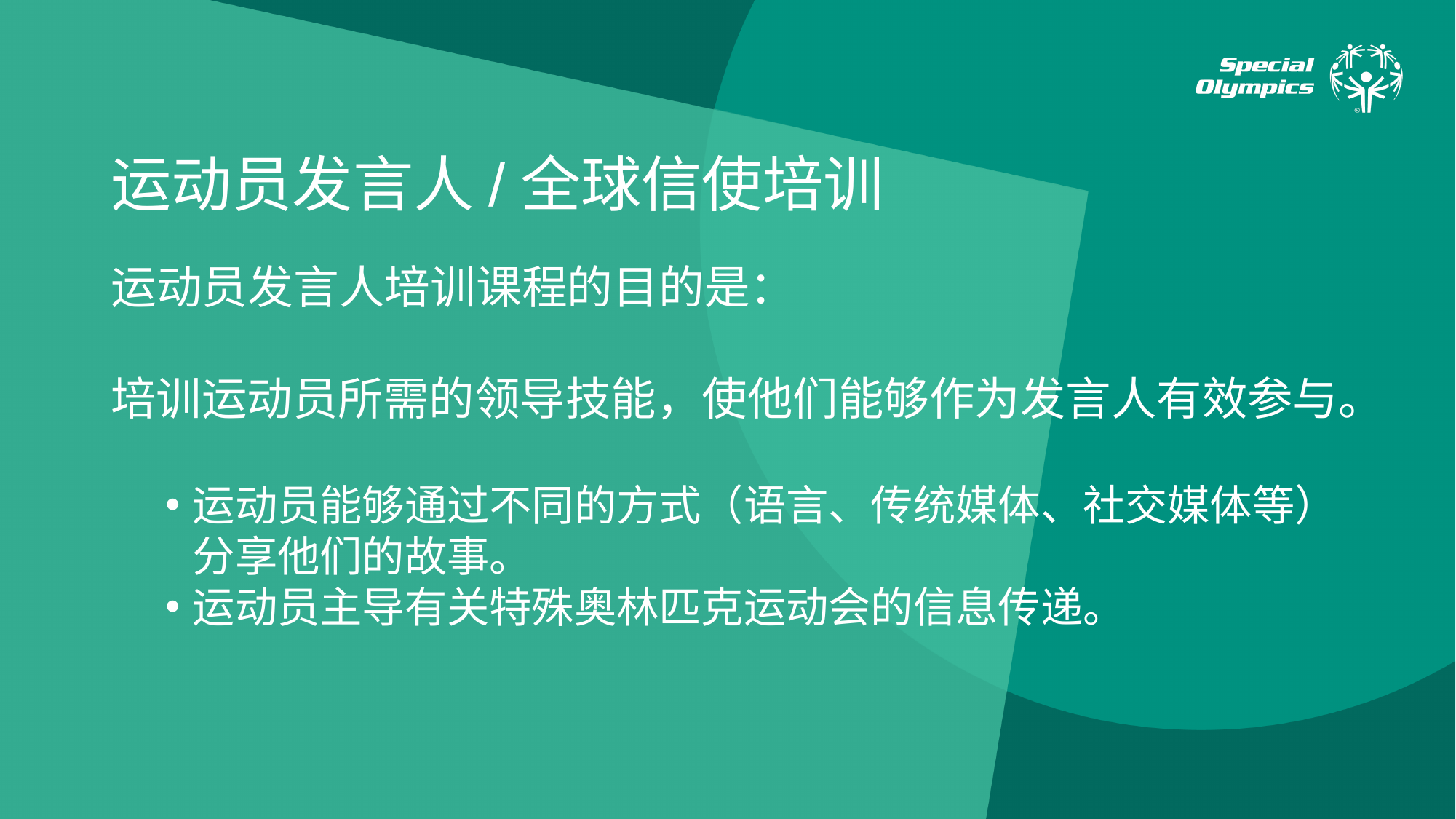

# 运动员发言人/全球信使培训
运动员发言人培训课程的目的是：
培训运动员所需的领导技能，使他们能够作为发言人有效参与。

运动员能够通过不同的方式（语言、传统媒体、社交媒体等）分享他们的故事。
运动员主导有关特殊奥林匹克运动会的信息传递。